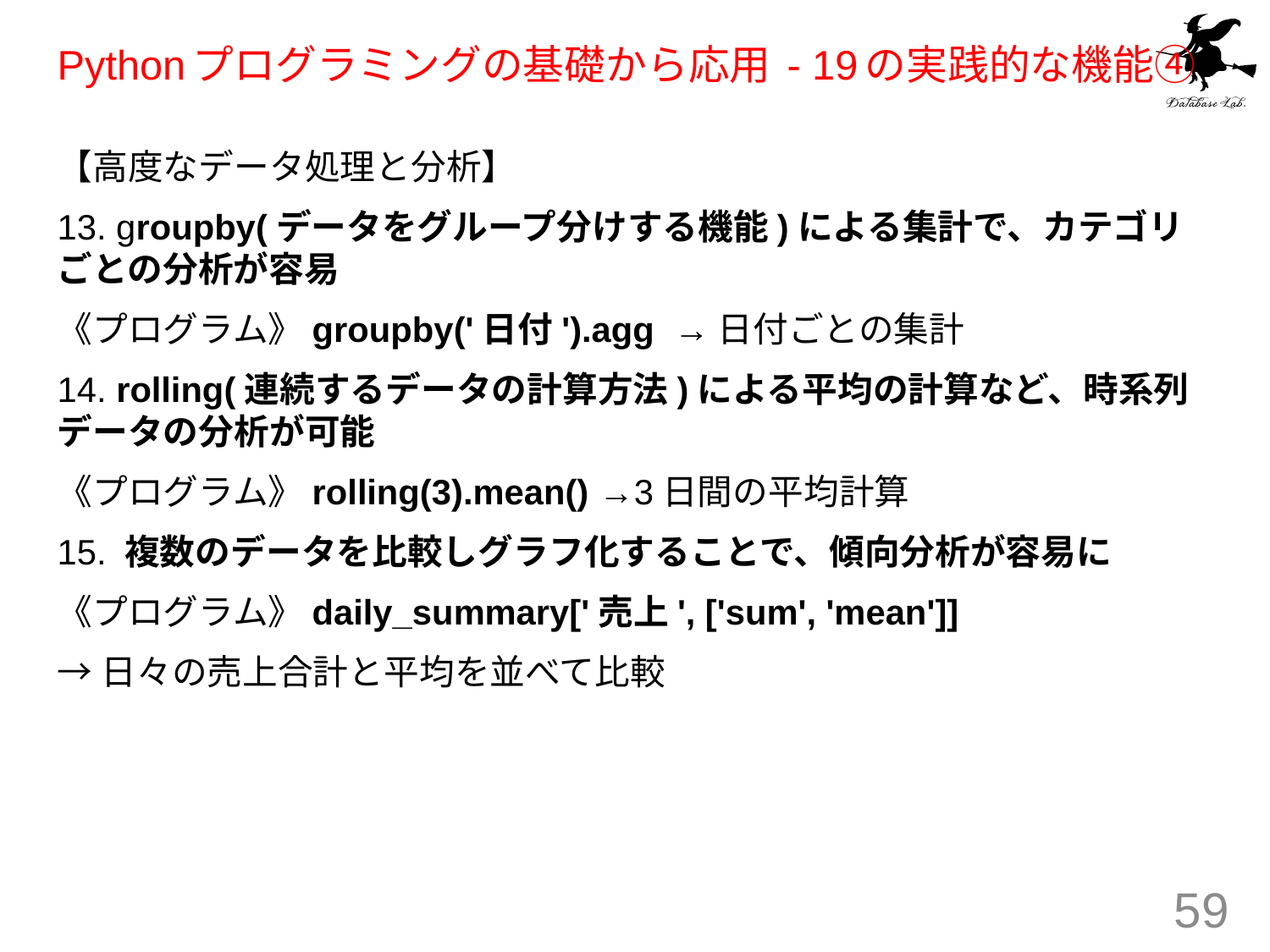

# Pythonプログラミングの基礎から応用 - 19の実践的な機能④
【高度なデータ処理と分析】
13. groupby(データをグループ分けする機能)による集計で、カテゴリごとの分析が容易
《プログラム》groupby('日付').agg  →日付ごとの集計
14. rolling(連続するデータの計算方法)による平均の計算など、時系列データの分析が可能
《プログラム》rolling(3).mean() →3日間の平均計算
15. 複数のデータを比較しグラフ化することで、傾向分析が容易に
《プログラム》daily_summary['売上', ['sum', 'mean']]
→日々の売上合計と平均を並べて比較
59